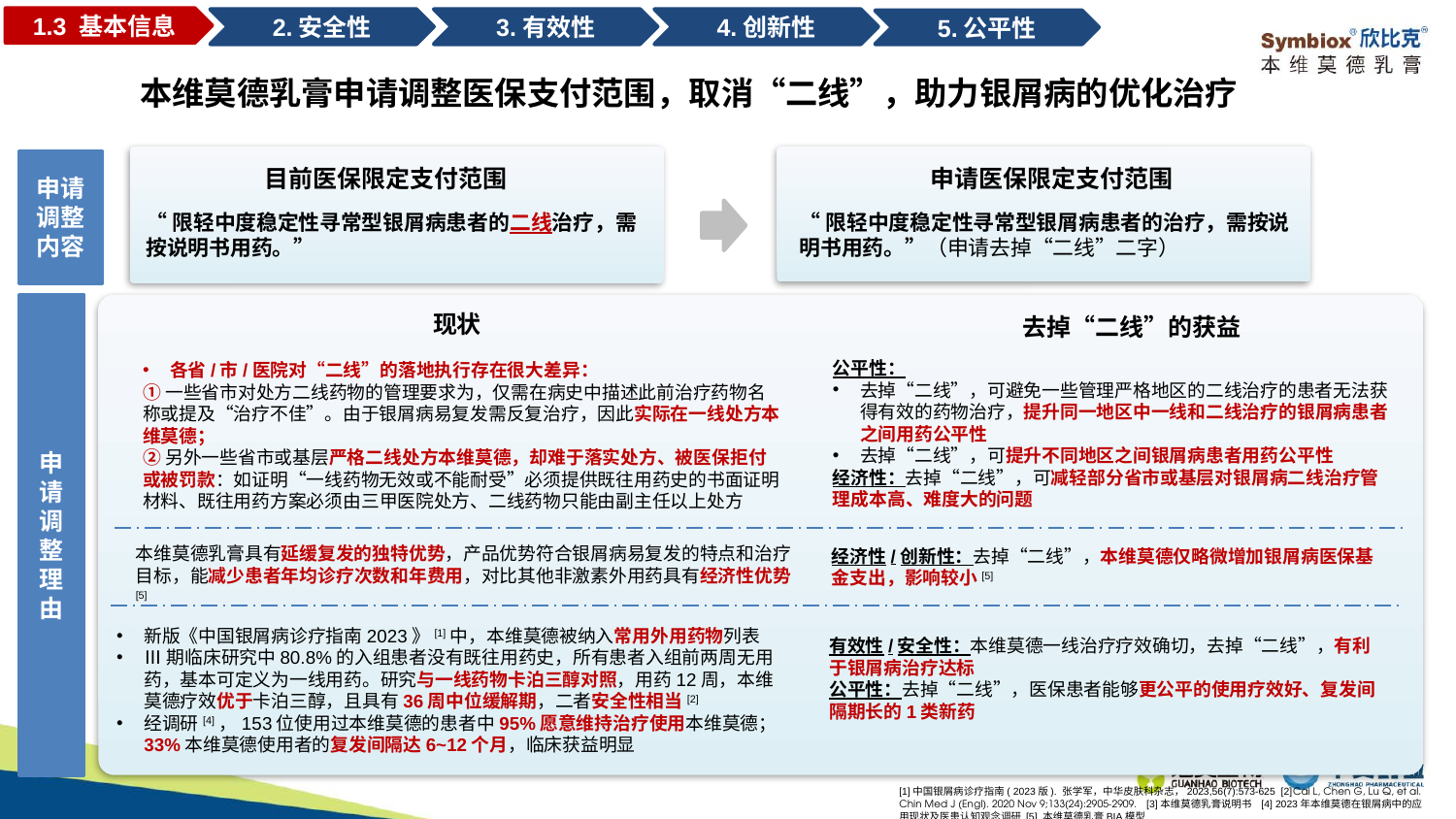

1.3 基本信息
3.有效性
4.创新性
2.安全性
5.公平性
本维莫德乳膏申请调整医保支付范围，取消“二线”，助力银屑病的优化治疗

申请
调整内容
目前医保限定支付范围
申请医保限定支付范围

“限轻中度稳定性寻常型银屑病患者的二线治疗，需按说明书用药。”
“限轻中度稳定性寻常型银屑病患者的治疗，需按说明书用药。”（申请去掉“二线”二字）

申请调整理由
现状
去掉“二线”的获益
公平性：
去掉“二线”，可避免一些管理严格地区的二线治疗的患者无法获得有效的药物治疗，提升同一地区中一线和二线治疗的银屑病患者之间用药公平性
去掉“二线”，可提升不同地区之间银屑病患者用药公平性
经济性：去掉“二线”，可减轻部分省市或基层对银屑病二线治疗管理成本高、难度大的问题
各省/市/医院对“二线”的落地执行存在很大差异：
①一些省市对处方二线药物的管理要求为，仅需在病史中描述此前治疗药物名称或提及“治疗不佳”。由于银屑病易复发需反复治疗，因此实际在一线处方本维莫德；
②另外一些省市或基层严格二线处方本维莫德，却难于落实处方、被医保拒付或被罚款：如证明“一线药物无效或不能耐受”必须提供既往用药史的书面证明材料、既往用药方案必须由三甲医院处方、二线药物只能由副主任以上处方
本维莫德乳膏具有延缓复发的独特优势，产品优势符合银屑病易复发的特点和治疗目标，能减少患者年均诊疗次数和年费用，对比其他非激素外用药具有经济性优势[5]
经济性/创新性：去掉“二线”，本维莫德仅略微增加银屑病医保基金支出，影响较小[5]
新版《中国银屑病诊疗指南2023》[1]中，本维莫德被纳入常用外用药物列表
Ⅲ期临床研究中80.8%的入组患者没有既往用药史，所有患者入组前两周无用药，基本可定义为一线用药。研究与一线药物卡泊三醇对照，用药12周，本维莫德疗效优于卡泊三醇，且具有36周中位缓解期，二者安全性相当[2]
经调研[4]，153位使用过本维莫德的患者中95%愿意维持治疗使用本维莫德；33%本维莫德使用者的复发间隔达6~12个月，临床获益明显
有效性/安全性：本维莫德一线治疗疗效确切，去掉“二线”，有利于银屑病治疗达标
公平性：去掉“二线”，医保患者能够更公平的使用疗效好、复发间隔期长的1类新药
[1]中国银屑病诊疗指南( 2023版). 张学军，中华皮肤科杂志，2023,56(7):573-625  [2]Cai L, Chen G, Lu Q, et al. Chin Med J (Engl). 2020 Nov 9;133(24):2905-2909.   [3]本维莫德乳膏说明书   [4] 2023年本维莫德在银屑病中的应用现状及医患认知观念调研 [5] 本维莫德乳膏BIA模型